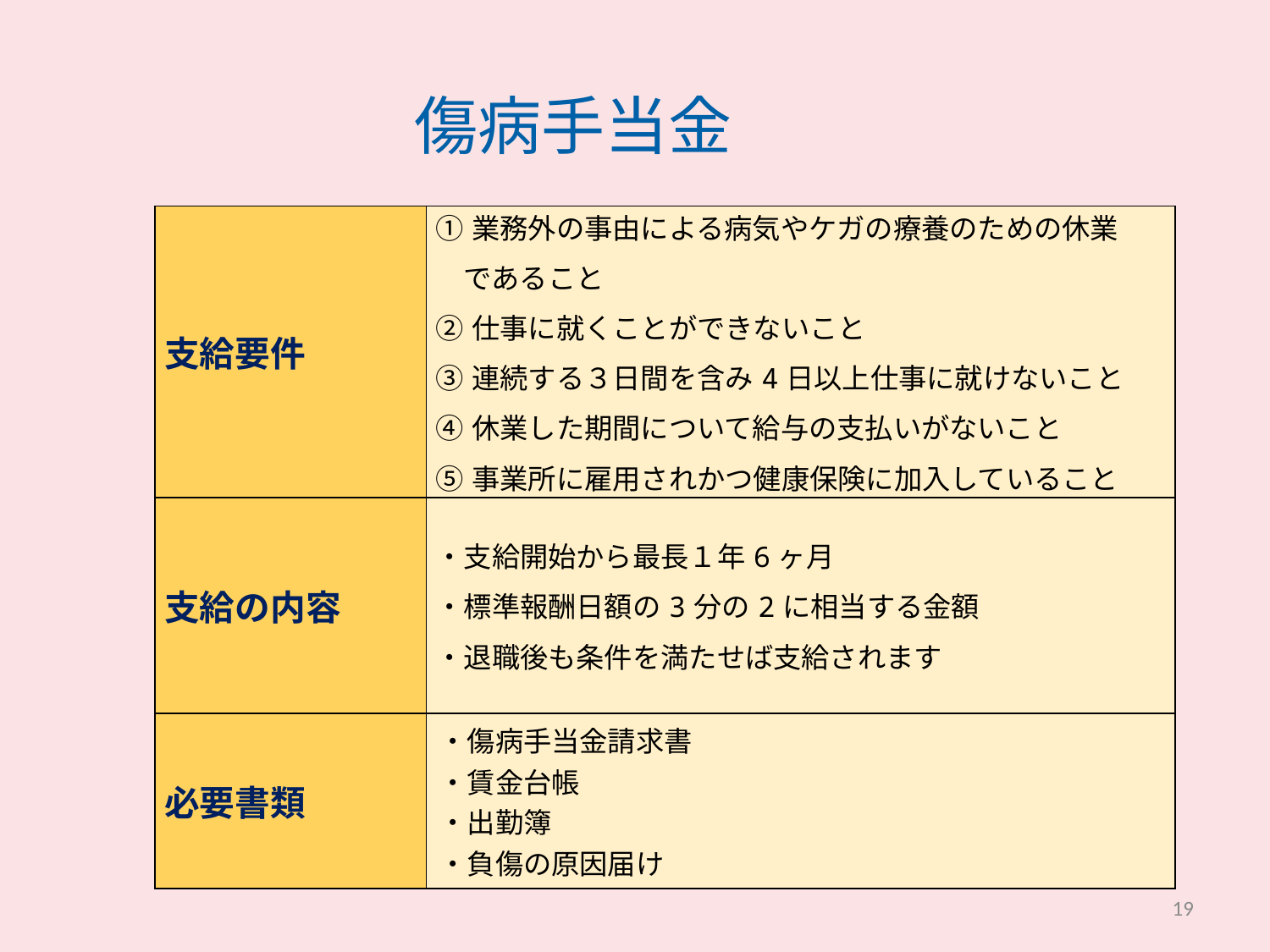

# 傷病手当金

| 支給要件 | ①業務外の事由による病気やケガの療養のための休業 　であること ②仕事に就くことができないこと ③連続する３日間を含み4日以上仕事に就けないこと ④休業した期間について給与の支払いがないこと ⑤事業所に雇用されかつ健康保険に加入していること |
| --- | --- |
| 支給の内容 | ・支給開始から最長１年6ヶ月 ・標準報酬日額の3分の2に相当する金額 ・退職後も条件を満たせば支給されます |
| 必要書類 | ・傷病手当金請求書 ・賃金台帳 ・出勤簿 ・負傷の原因届け |
19